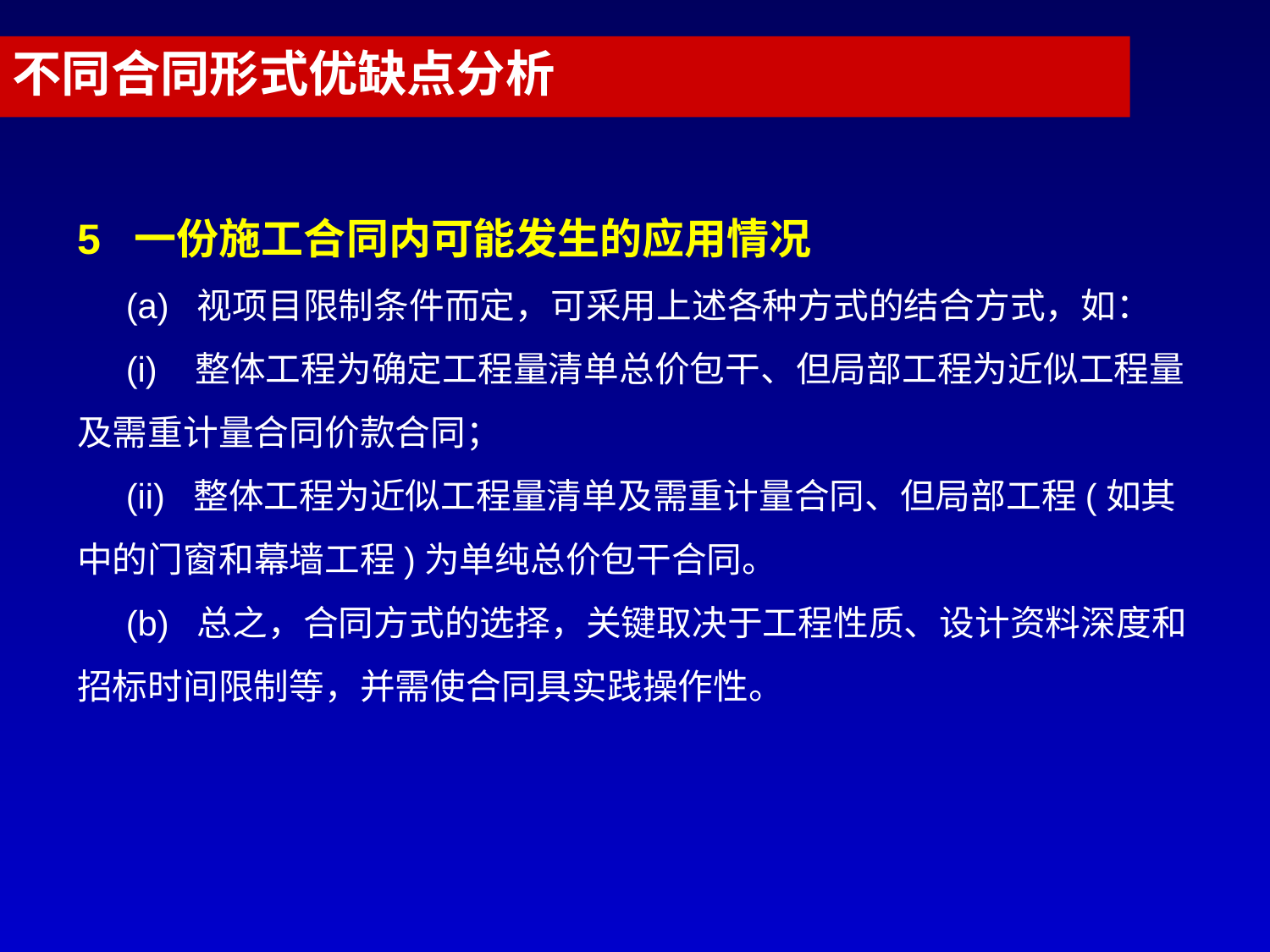

不同合同形式优缺点分析
5  一份施工合同内可能发生的应用情况
     (a)  视项目限制条件而定，可采用上述各种方式的结合方式，如：
     (i)   整体工程为确定工程量清单总价包干、但局部工程为近似工程量及需重计量合同价款合同；
     (ii)  整体工程为近似工程量清单及需重计量合同、但局部工程(如其中的门窗和幕墙工程)为单纯总价包干合同。
     (b)  总之，合同方式的选择，关键取决于工程性质、设计资料深度和招标时间限制等，并需使合同具实践操作性。

96